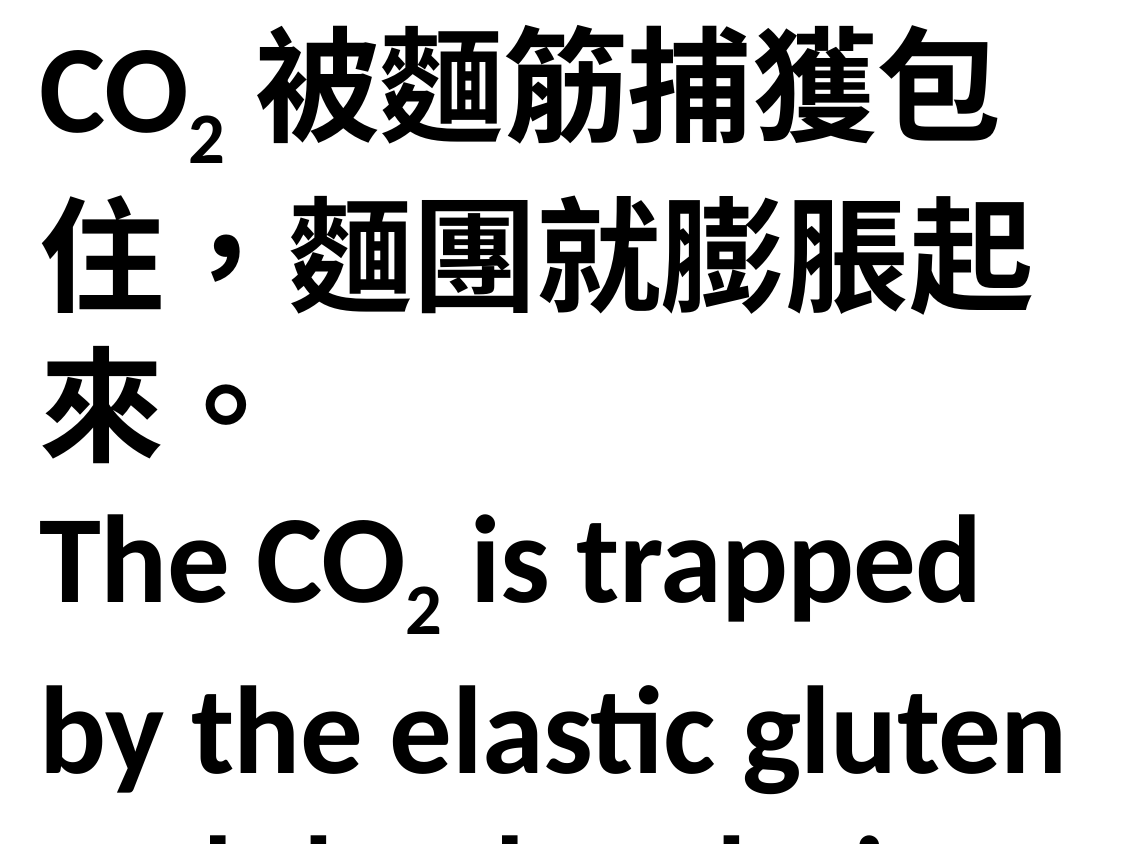

CO2被麵筋捕獲包住，麵團就膨脹起來。
The CO2 is trapped by the elastic gluten and the dough rises.